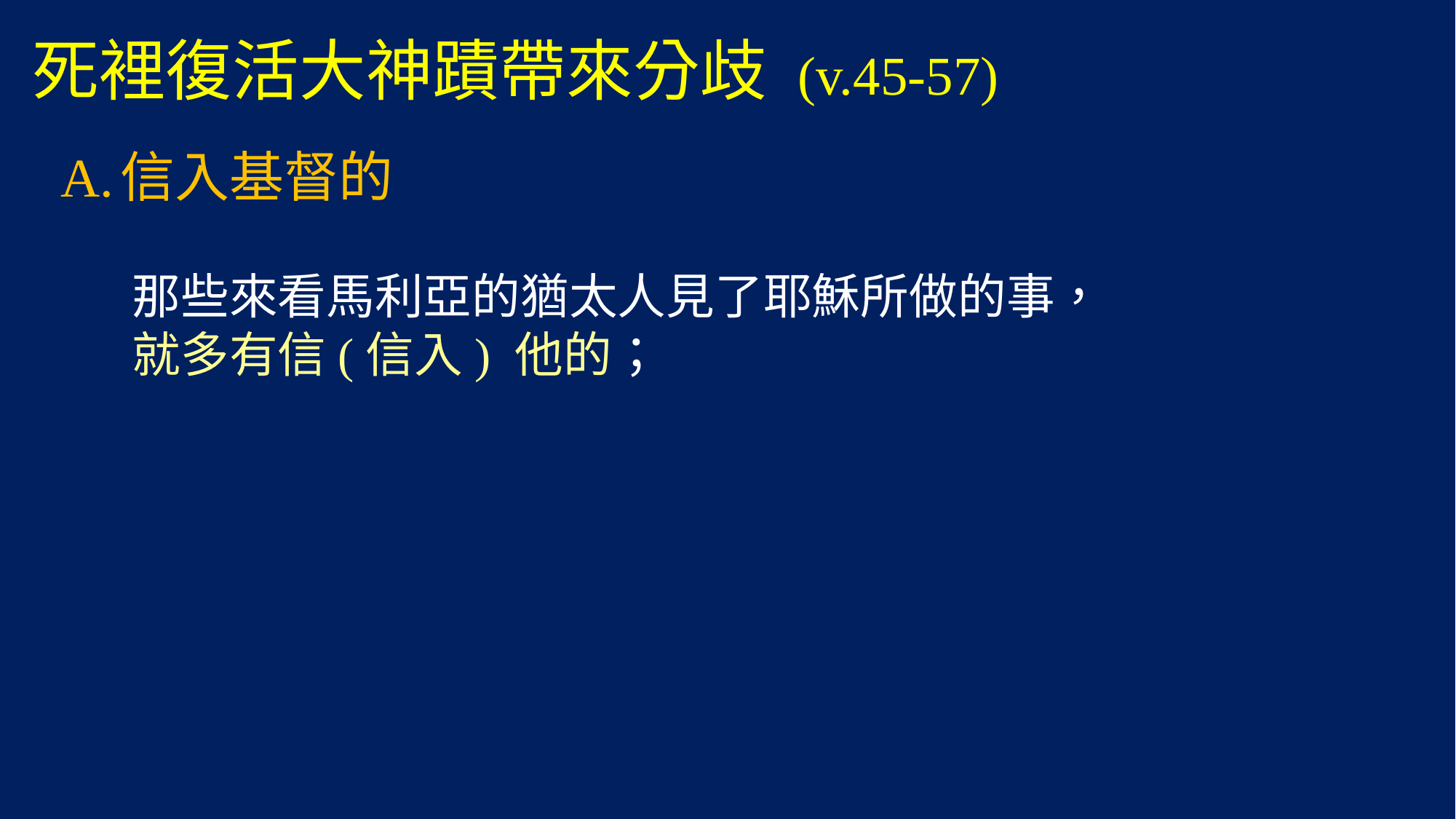

# 死裡復活大神蹟帶來分歧 (v.45-57)
    A.	信入基督的

	那些來看馬利亞的猶太人見了耶穌所做的事，
	就多有信(信入) 他的；